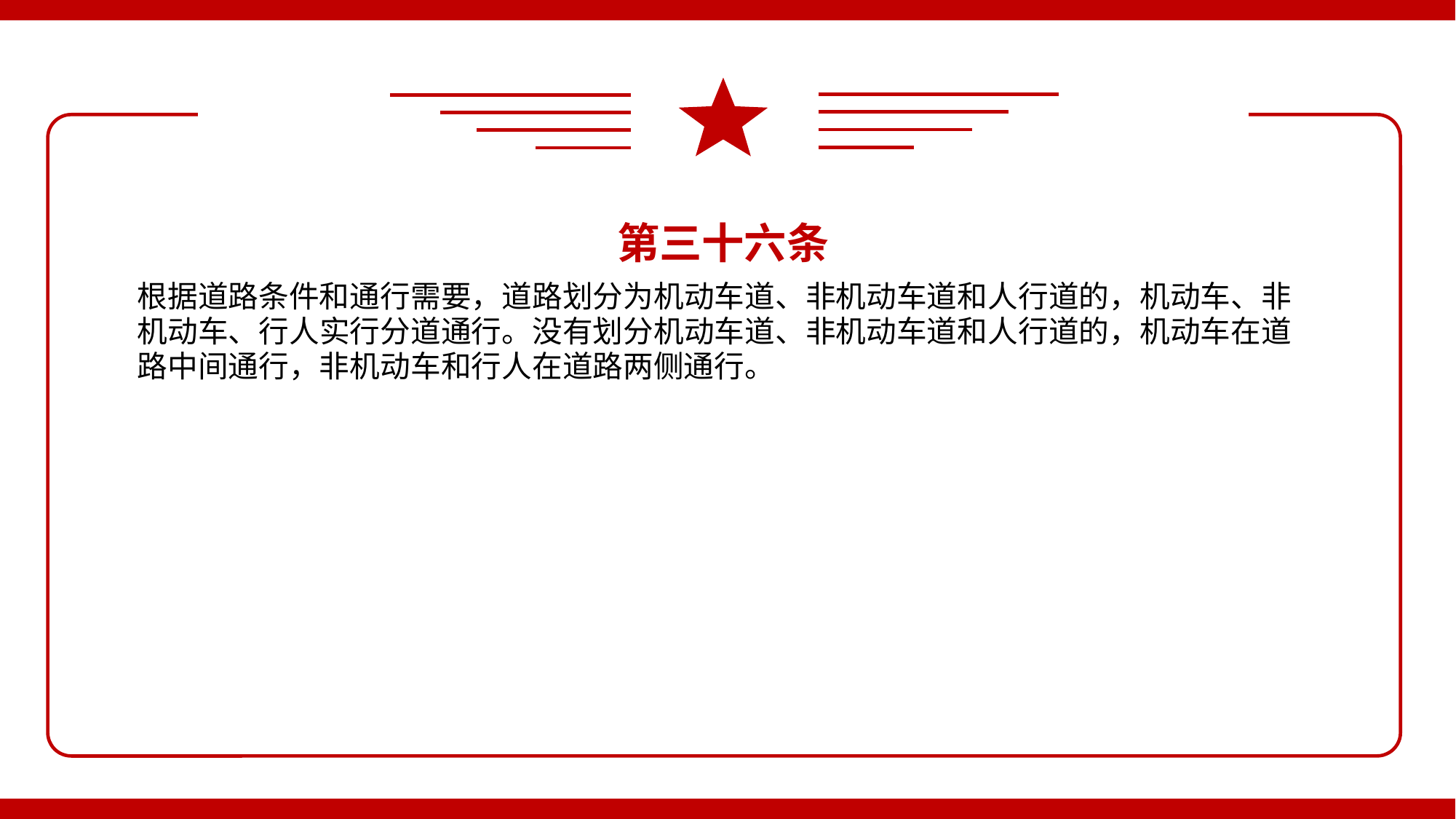

第三十六条
根据道路条件和通行需要，道路划分为机动车道、非机动车道和人行道的，机动车、非机动车、行人实行分道通行。没有划分机动车道、非机动车道和人行道的，机动车在道路中间通行，非机动车和行人在道路两侧通行。